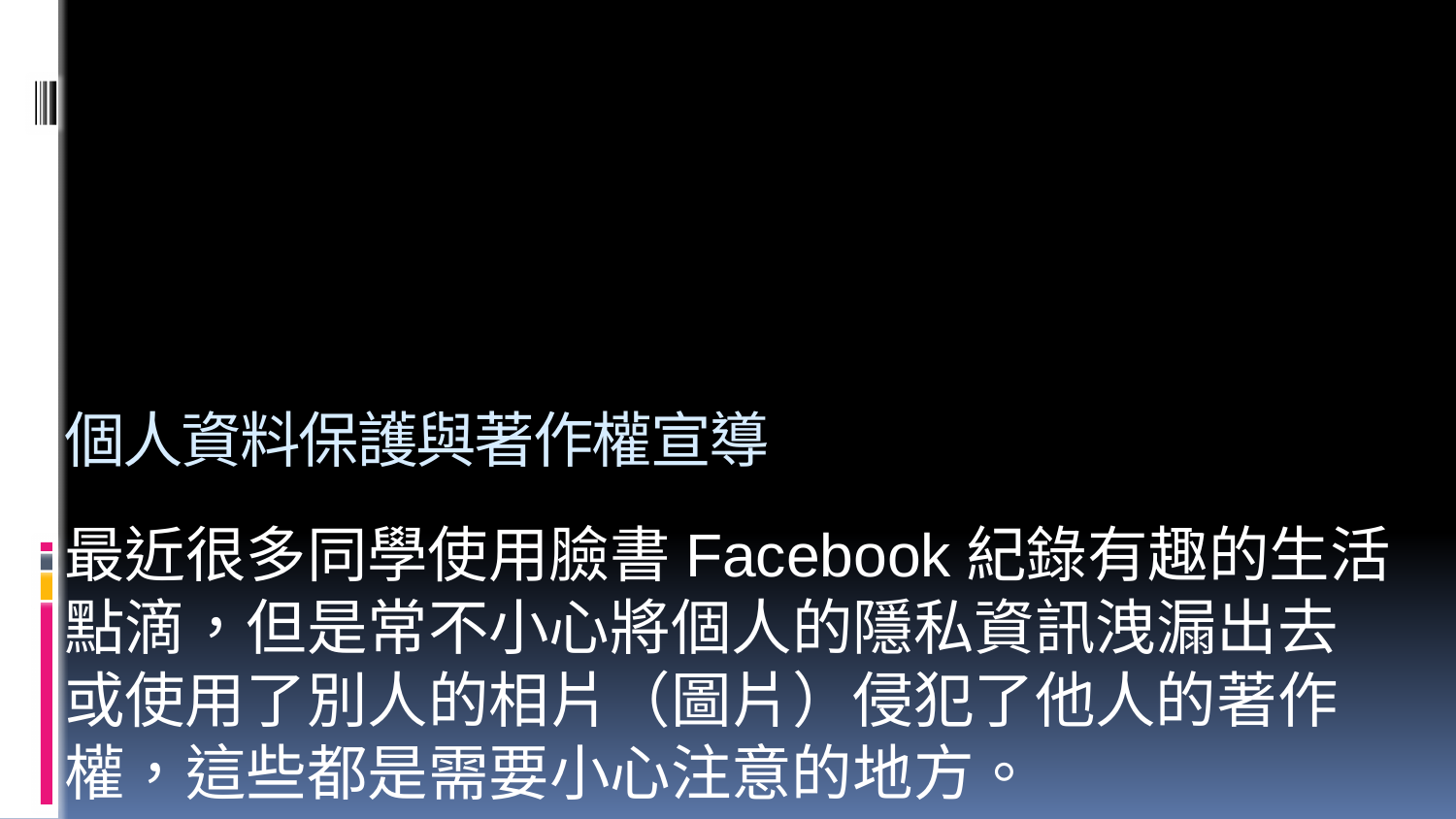

# 個人資料保護與著作權宣導
最近很多同學使用臉書Facebook紀錄有趣的生活點滴，但是常不小心將個人的隱私資訊洩漏出去或使用了別人的相片（圖片）侵犯了他人的著作權，這些都是需要小心注意的地方。